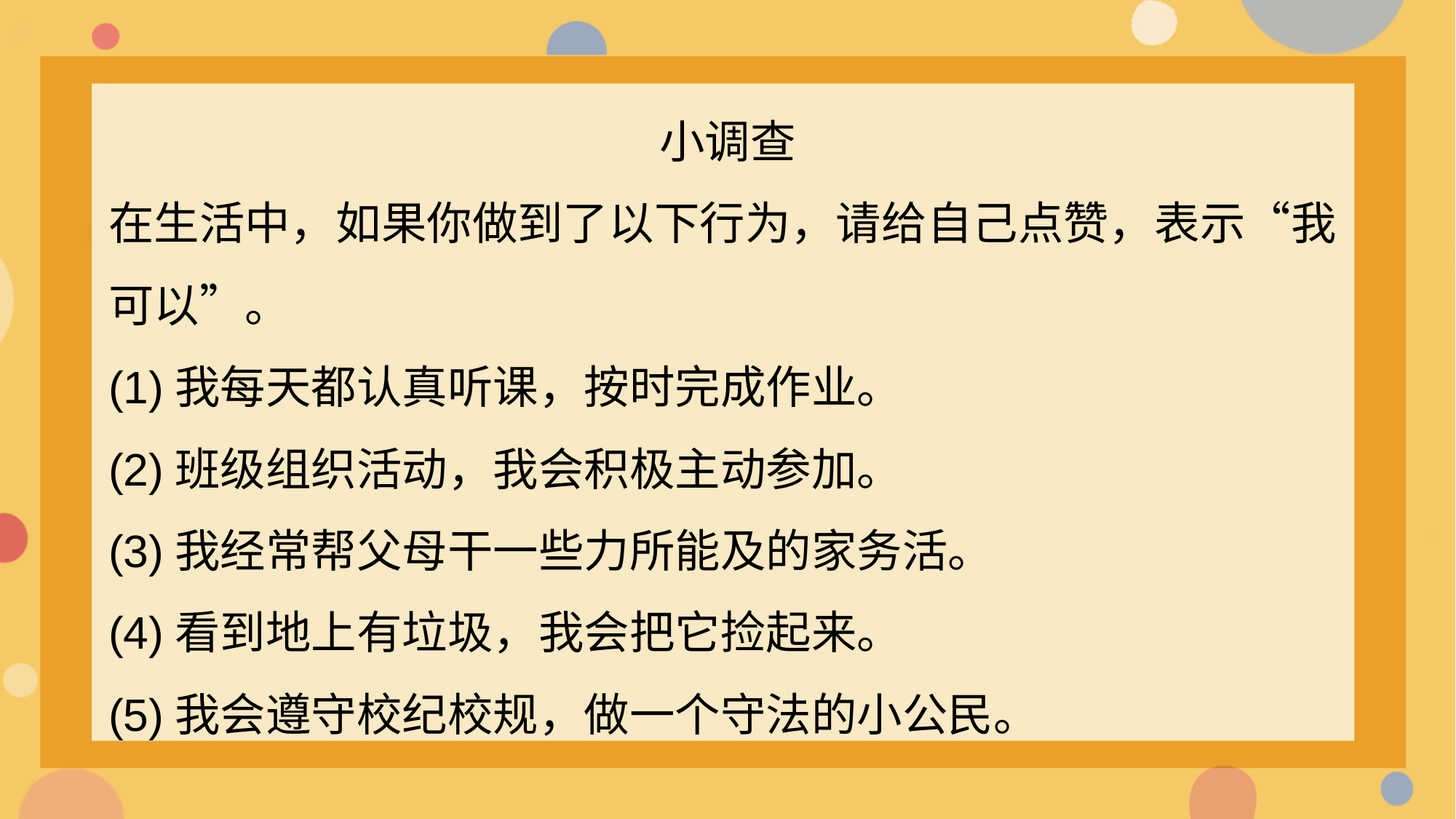

小调查
在生活中，如果你做到了以下行为，请给自己点赞，表示“我可以”。
(1)我每天都认真听课，按时完成作业。
(2)班级组织活动，我会积极主动参加。
(3)我经常帮父母干一些力所能及的家务活。
(4)看到地上有垃圾，我会把它捡起来。
(5)我会遵守校纪校规，做一个守法的小公民。